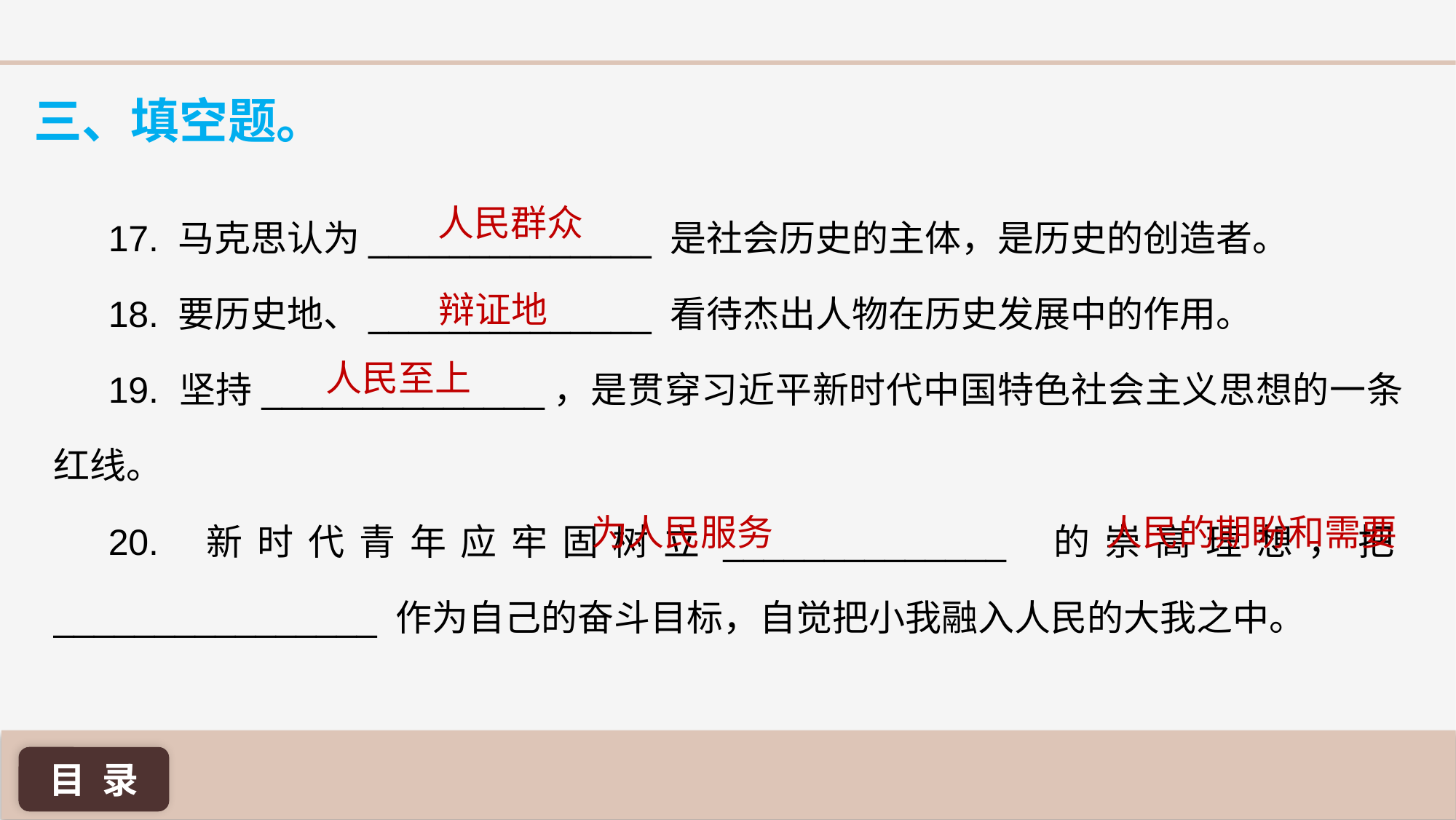

三、填空题。
17. 马克思认为______________ 是社会历史的主体，是历史的创造者。
18. 要历史地、______________ 看待杰出人物在历史发展中的作用。
19. 坚持______________，是贯穿习近平新时代中国特色社会主义思想的一条红线。
20. 新时代青年应牢固树立______________ 的崇高理想，把________________ 作为自己的奋斗目标，自觉把小我融入人民的大我之中。
人民群众
辩证地
人民至上
为人民服务
人民的期盼和需要